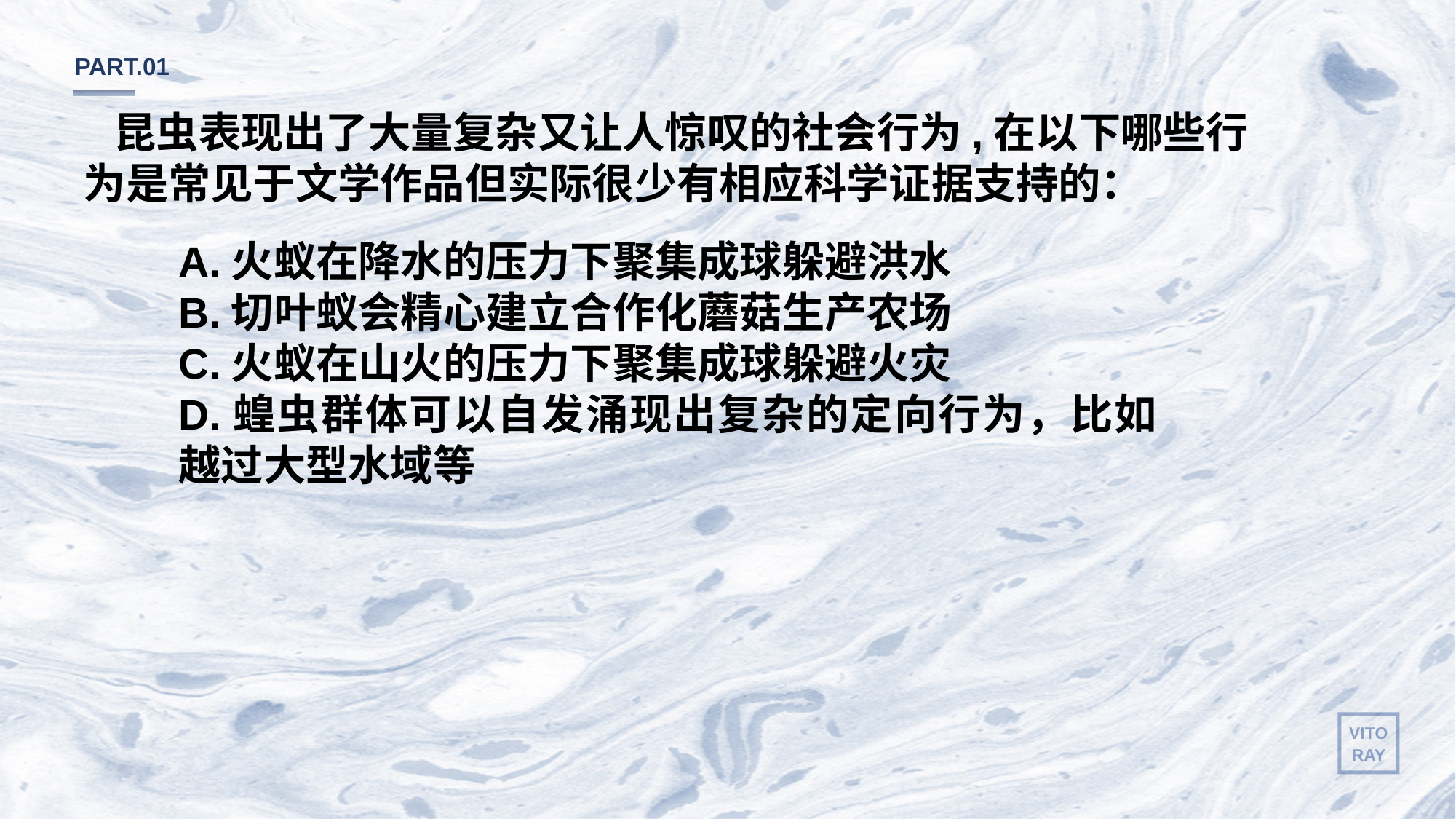

PART.01

昆虫表现出了大量复杂又让人惊叹的社会行为,在以下哪些行为是常见于文学作品但实际很少有相应科学证据支持的：
A.火蚁在降水的压力下聚集成球躲避洪水
B.切叶蚁会精心建立合作化蘑菇生产农场
C.火蚁在山火的压力下聚集成球躲避火灾
D.蝗虫群体可以自发涌现出复杂的定向行为，比如越过大型水域等

VITO
RAY